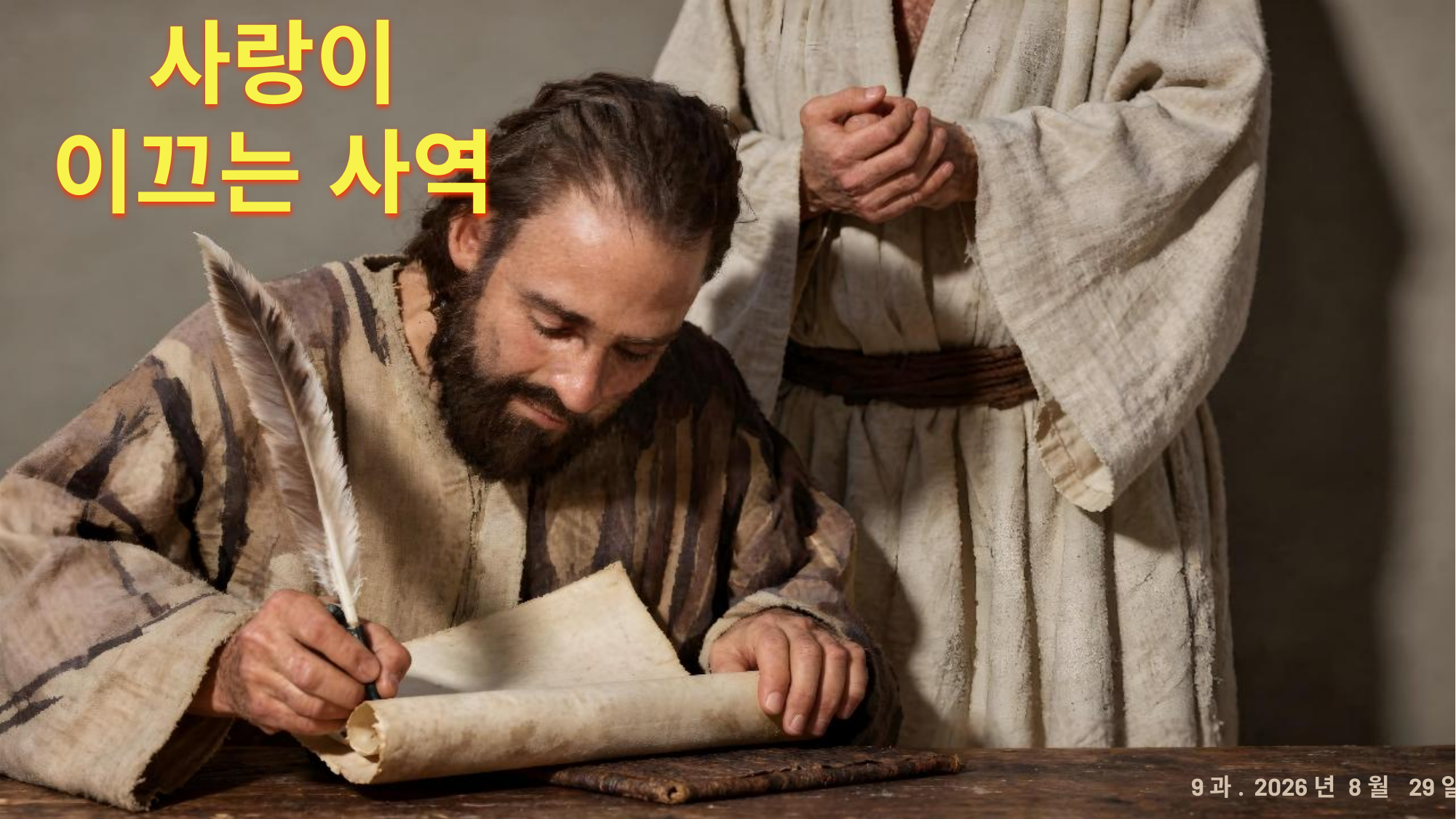

사랑이 이끄는 사역
9과.  2026년 8월  29일